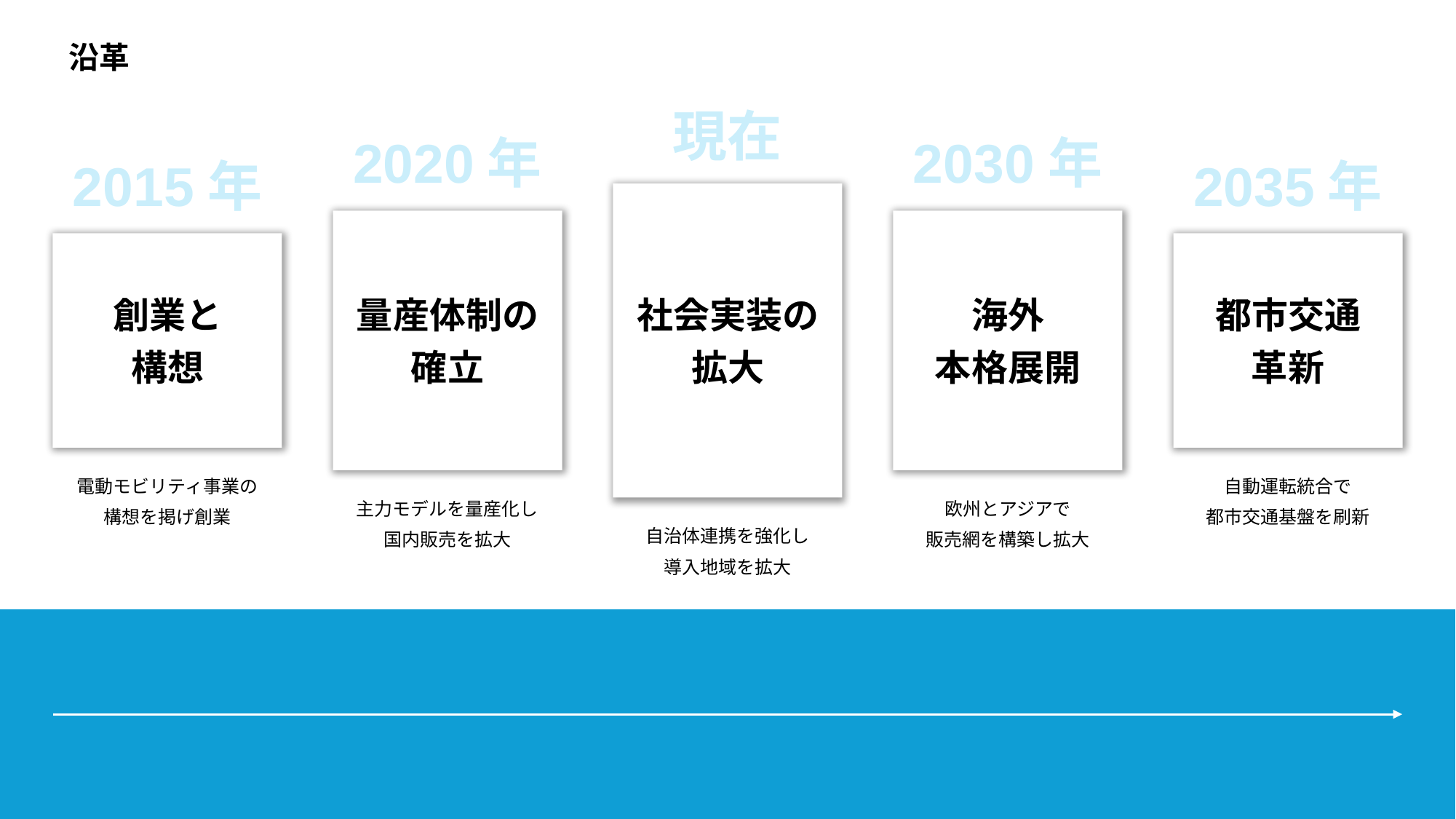

沿革
現在
2020年
2030年
2015年
2035年
社会実装の
拡大
量産体制の
確立
海外
本格展開
創業と
構想
都市交通
革新
電動モビリティ事業の
構想を掲げ創業
自動運転統合で
都市交通基盤を刷新
主力モデルを量産化し
国内販売を拡大
欧州とアジアで
販売網を構築し拡大
自治体連携を強化し
導入地域を拡大